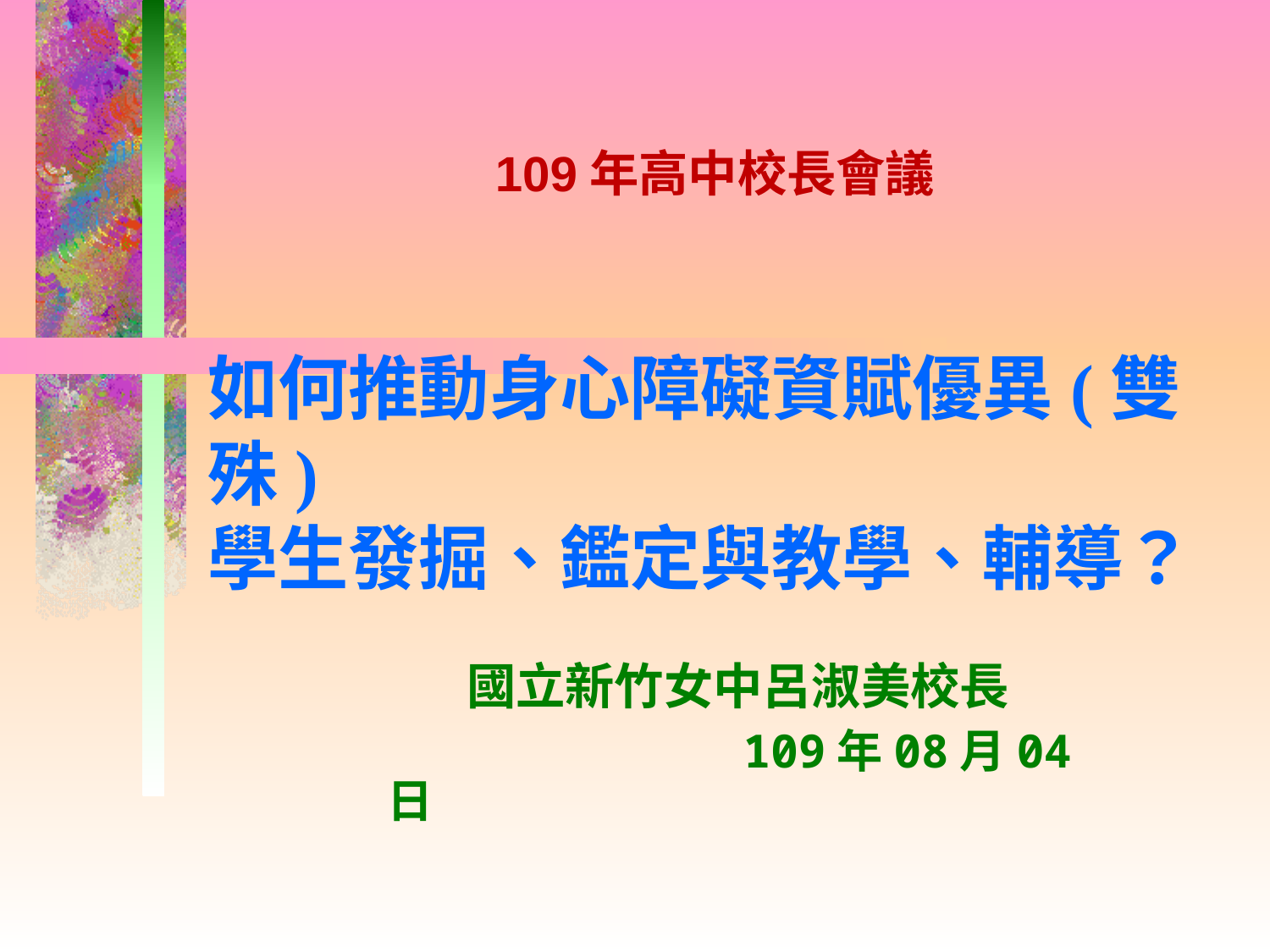

109年高中校長會議
# 如何推動身心障礙資賦優異(雙殊) 學生發掘、鑑定與教學、輔導？
      國立新竹女中呂淑美校長
            109年08月04日